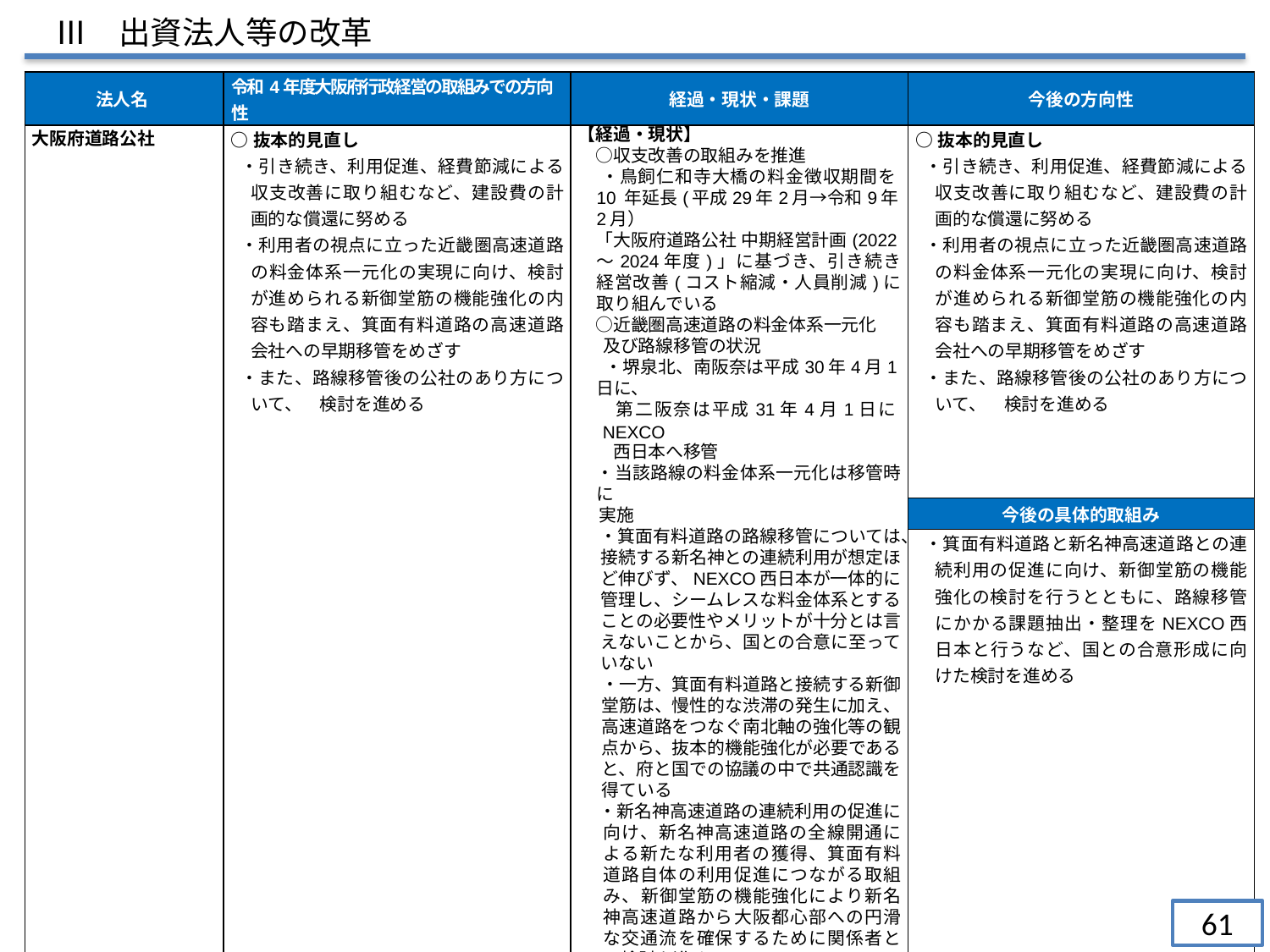

Ⅲ　出資法人等の改革
| 法人名 | 令和4年度大阪府行政経営の取組みでの方向性 | 経過・現状・課題 | 今後の方向性 |
| --- | --- | --- | --- |
| 大阪府道路公社 | ○抜本的見直し ・引き続き、利用促進、経費節減による収支改善に取り組むなど、建設費の計画的な償還に努める ・利用者の視点に立った近畿圏高速道路の料金体系一元化の実現に向け、検討が進められる新御堂筋の機能強化の内容も踏まえ、箕面有料道路の高速道路会社への早期移管をめざす ・また、路線移管後の公社のあり方について、　検討を進める | 【経過・現状】 　○収支改善の取組みを推進 　 ・鳥飼仁和寺大橋の料金徴収期間を10 年延長(平成29年2月→令和9年2月） 　「大阪府道路公社 中期経営計画(2022～2024年度)」に基づき、引き続き経営改善(コスト縮減・人員削減)に取り組んでいる 　○近畿圏高速道路の料金体系一元化 及び路線移管の状況 　・堺泉北、南阪奈は平成30年4月1日に、 　　 　　第二阪奈は平成31年4月1日にNEXCO 　　西日本へ移管 ・当該路線の料金体系一元化は移管時に 実施 　・箕面有料道路の路線移管については、接続する新名神との連続利用が想定ほど伸びず、NEXCO西日本が一体的に管理し、シームレスな料金体系とすることの必要性やメリットが十分とは言えないことから、国との合意に至っていない 　・一方、箕面有料道路と接続する新御堂筋は、慢性的な渋滞の発生に加え、高速道路をつなぐ南北軸の強化等の観点から、抜本的機能強化が必要であると、府と国での協議の中で共通認識を得ている 　・新名神高速道路の連続利用の促進に向け、新名神高速道路の全線開通による新たな利用者の獲得、箕面有料道路自体の利用促進につながる取組み、新御堂筋の機能強化により新名神高速道路から大阪都心部への円滑な交通流を確保するために関係者との検討を進めている 【課　題】 ○建設費の計画的な償還 　○路線移管の推進 | ○抜本的見直し ・引き続き、利用促進、経費節減による収支改善に取り組むなど、建設費の計画的な償還に努める ・利用者の視点に立った近畿圏高速道路の料金体系一元化の実現に向け、検討が進められる新御堂筋の機能強化の内容も踏まえ、箕面有料道路の高速道路会社への早期移管をめざす ・また、路線移管後の公社のあり方について、　検討を進める |
|  |  |  | 今後の具体的取組み |
|  |  |  | ・箕面有料道路と新名神高速道路との連続利用の促進に向け、新御堂筋の機能強化の検討を行うとともに、路線移管にかかる課題抽出・整理をNEXCO西日本と行うなど、国との合意形成に向けた検討を進める |
61